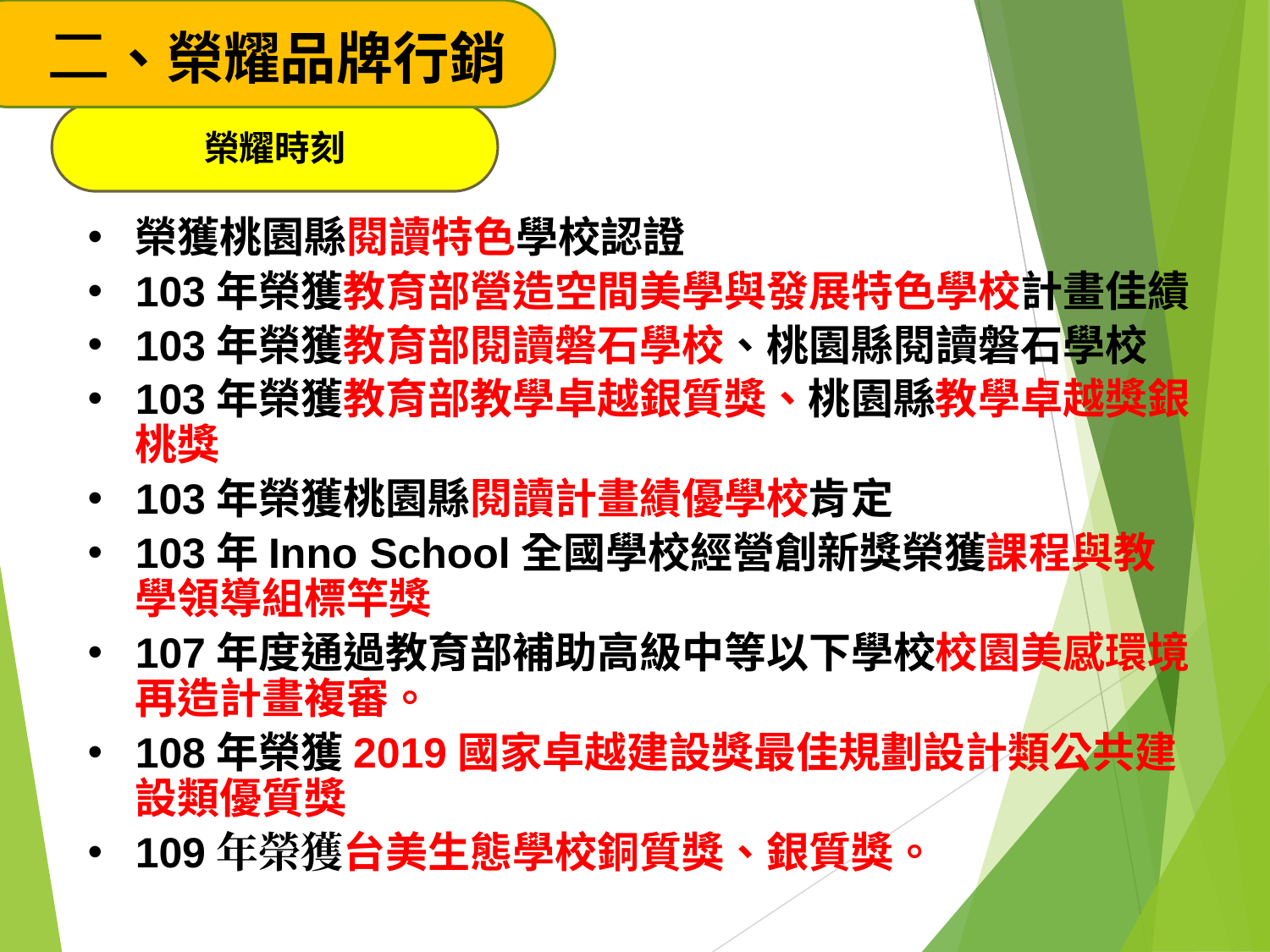

二、榮耀品牌行銷
榮耀時刻
榮獲桃園縣閱讀特色學校認證
103年榮獲教育部營造空間美學與發展特色學校計畫佳績
103年榮獲教育部閱讀磐石學校、桃園縣閱讀磐石學校
103年榮獲教育部教學卓越銀質獎、桃園縣教學卓越獎銀桃獎
103年榮獲桃園縣閱讀計畫績優學校肯定
103年Inno School全國學校經營創新獎榮獲課程與教學領導組標竿獎
107年度通過教育部補助高級中等以下學校校園美感環境再造計畫複審。
108年榮獲2019國家卓越建設獎最佳規劃設計類公共建設類優質獎
109年榮獲台美生態學校銅質獎、銀質獎。